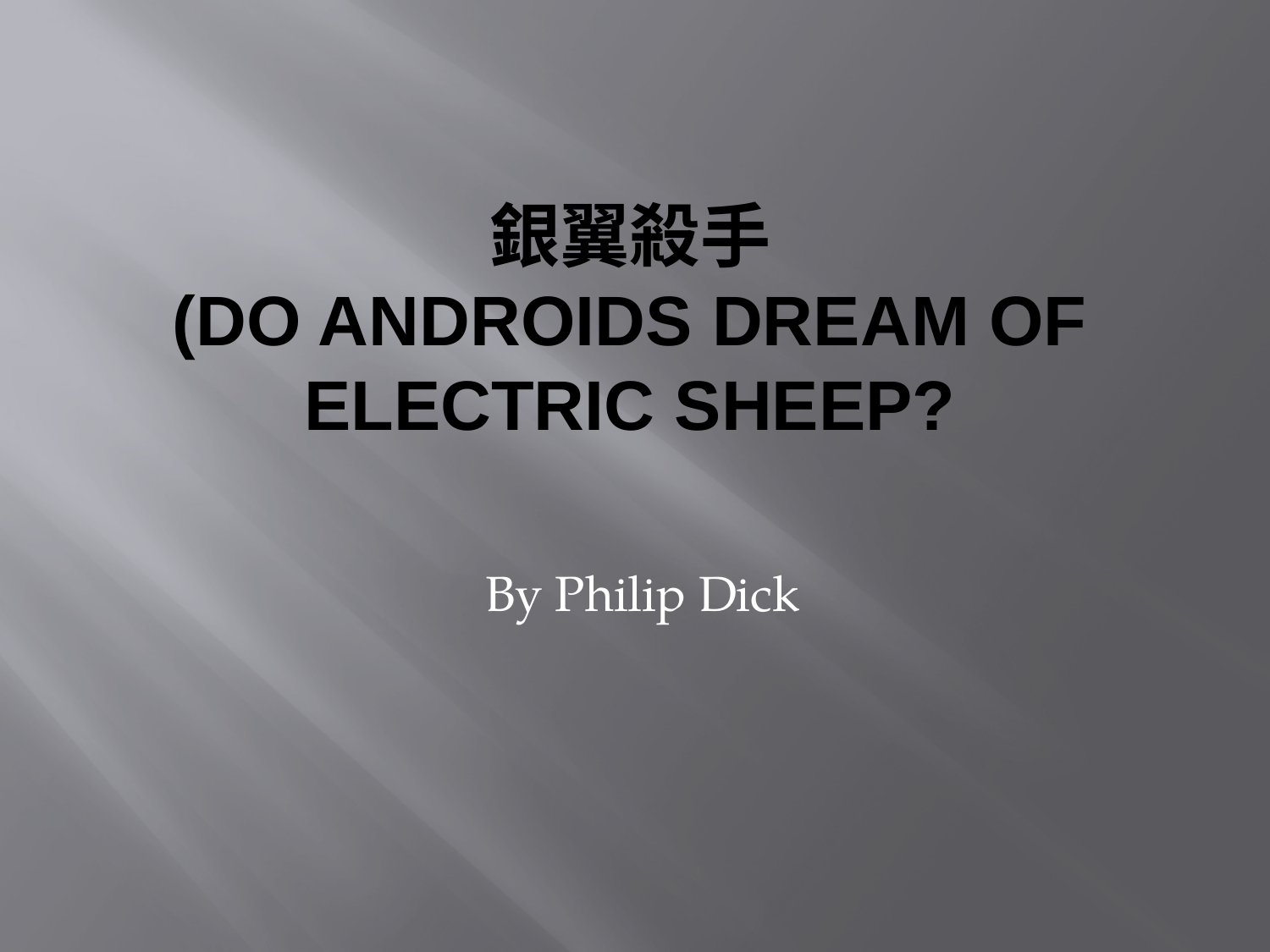

# 銀翼殺手 (DO ANDROIDS Dream of Electric Sheep?
By Philip Dick